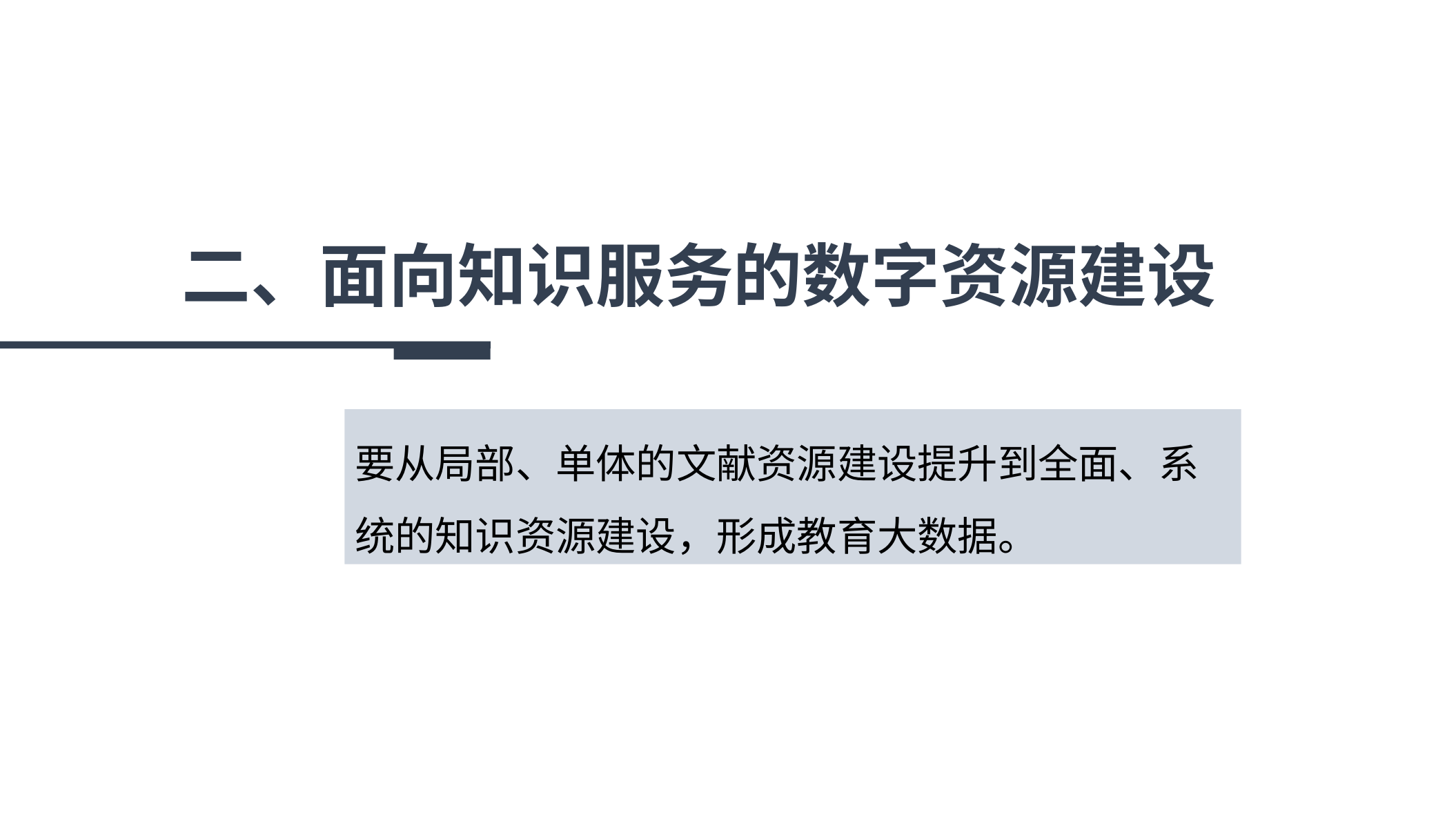

二、面向知识服务的数字资源建设

要从局部、单体的文献资源建设提升到全面、系统的知识资源建设，形成教育大数据。